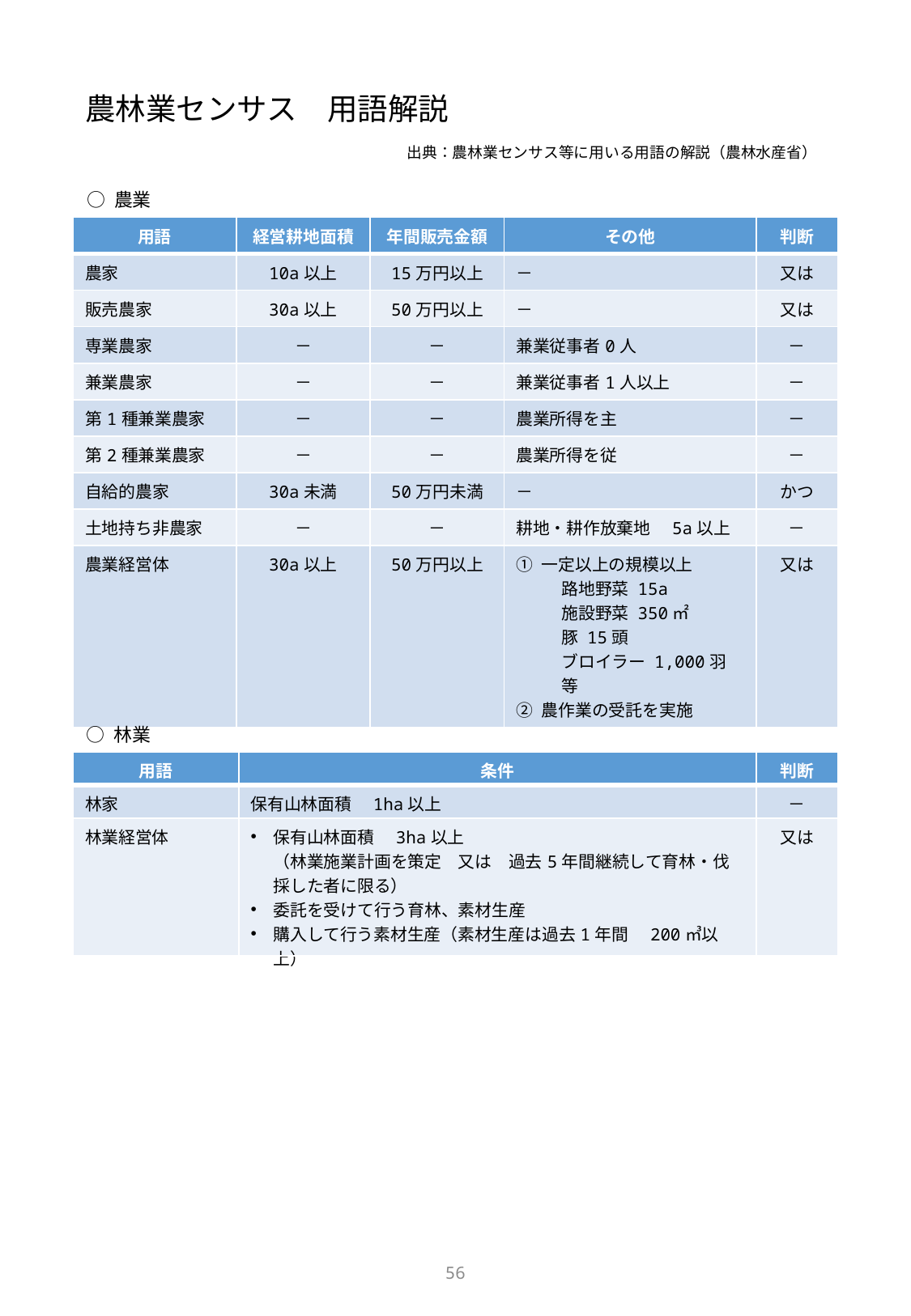

# 農林業センサス　用語解説
出典：農林業センサス等に用いる用語の解説（農林水産省）
○ 農業
| 用語 | 経営耕地面積 | 年間販売金額 | その他 | 判断 |
| --- | --- | --- | --- | --- |
| 農家 | 10a以上 | 15万円以上 | － | 又は |
| 販売農家 | 30a以上 | 50万円以上 | － | 又は |
| 専業農家 | － | － | 兼業従事者0人 | － |
| 兼業農家 | － | － | 兼業従事者1人以上 | － |
| 第1種兼業農家 | － | － | 農業所得を主 | － |
| 第2種兼業農家 | － | － | 農業所得を従 | － |
| 自給的農家 | 30a未満 | 50万円未満 | － | かつ |
| 土地持ち非農家 | － | － | 耕地・耕作放棄地　5a以上 | － |
| 農業経営体 | 30a以上 | 50万円以上 | ① 一定以上の規模以上 路地野菜 15a 施設野菜 350㎡ 豚 15頭 ブロイラー 1,000羽 等 ② 農作業の受託を実施 | 又は |
○ 林業
| 用語 | 条件 | 判断 |
| --- | --- | --- |
| 林家 | 保有山林面積　1ha以上 | － |
| 林業経営体 | 保有山林面積　3ha以上 （林業施業計画を策定　又は　過去5年間継続して育林・伐採した者に限る） 委託を受けて行う育林、素材生産 購入して行う素材生産（素材生産は過去1年間　200㎥以上） | 又は |
56